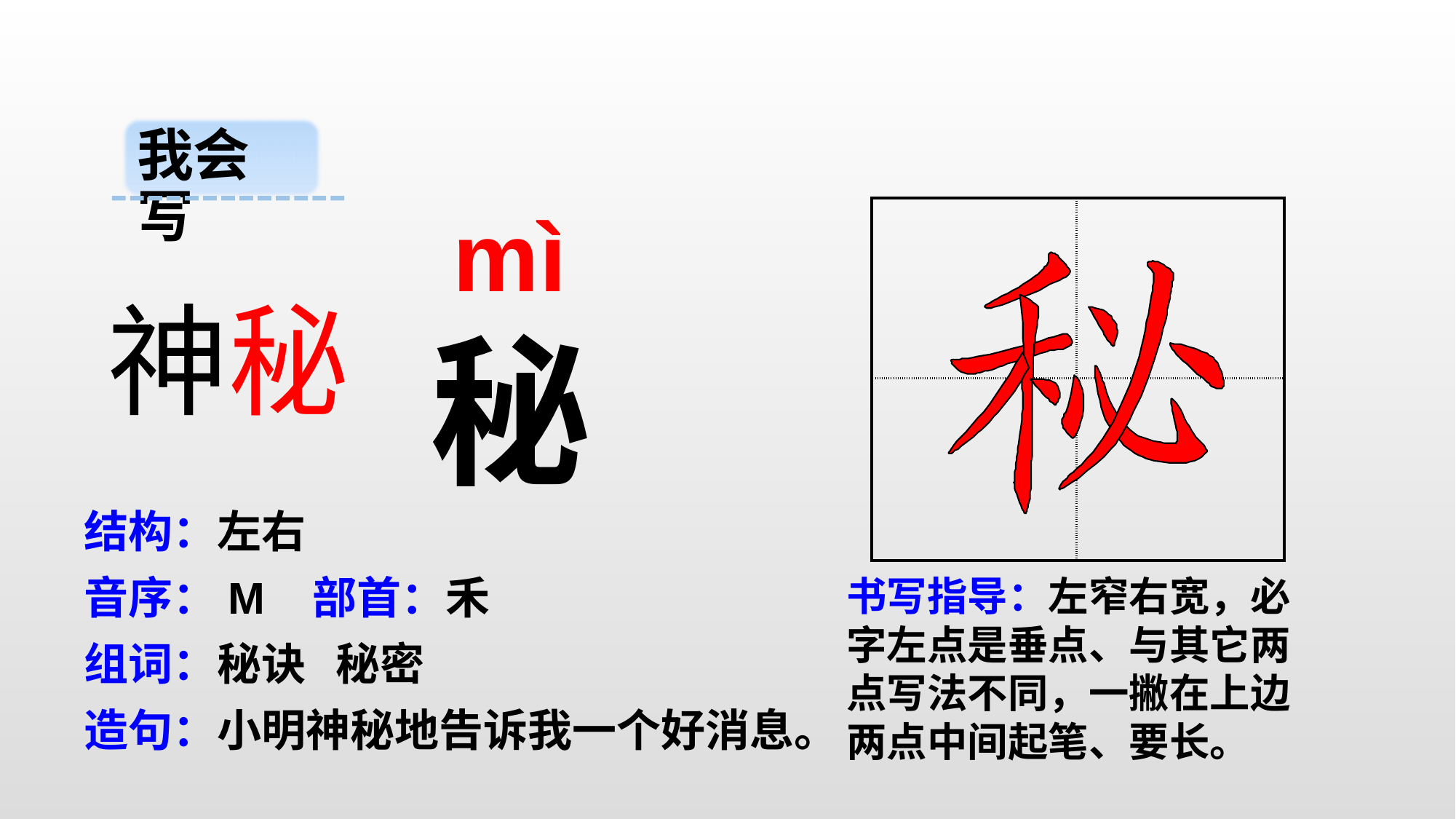

我会写

mì
|  |  |
| --- | --- |
|  |  |

神秘

秘

结构：左右
音序：M   部首：禾
书写指导：左窄右宽，必字左点是垂点、与其它两点写法不同，一撇在上边两点中间起笔、要长。
组词：秘诀   秘密
造句：小明神秘地告诉我一个好消息。